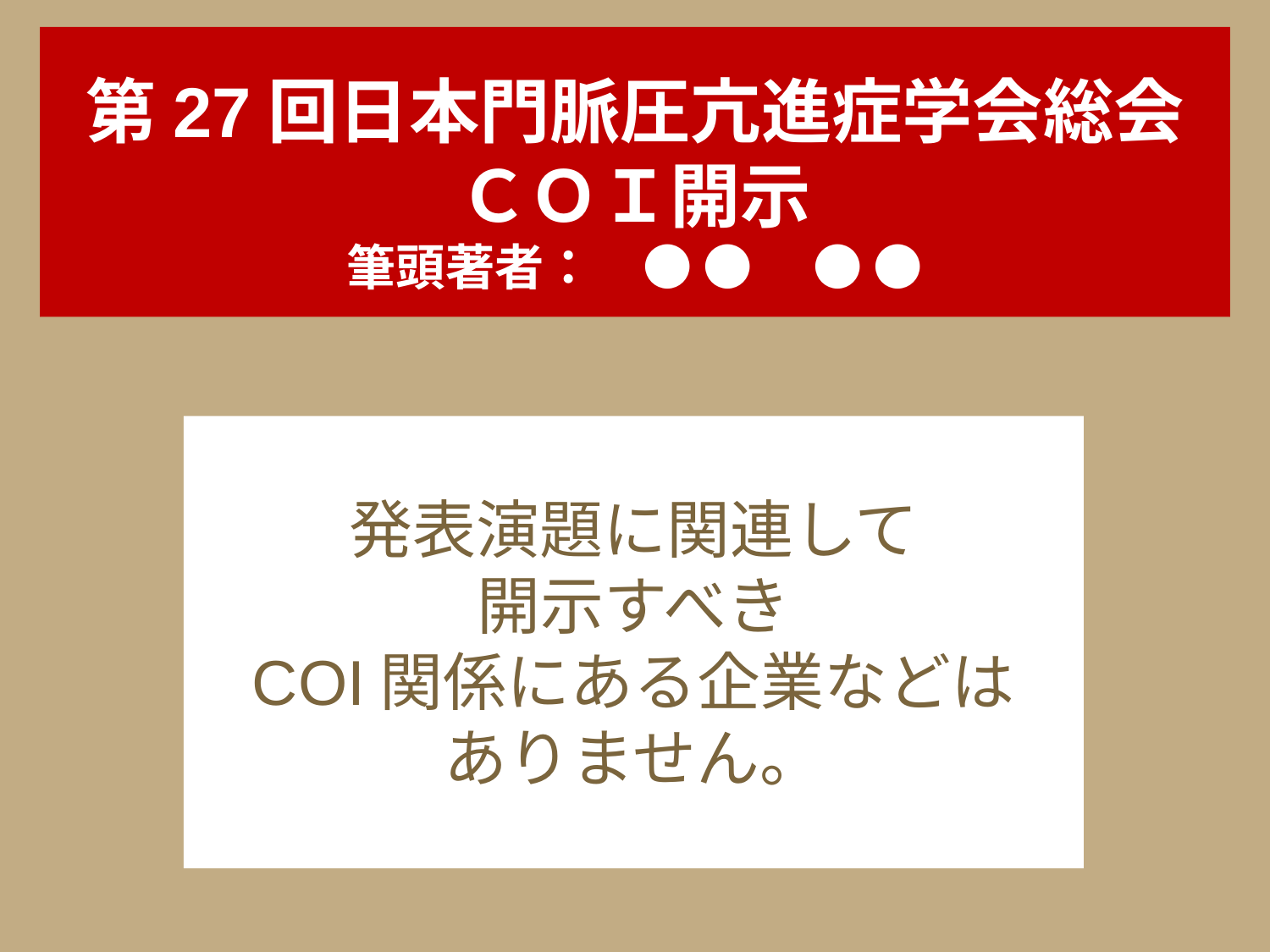

第27回日本門脈圧亢進症学会総会
ＣＯＩ開示
筆頭著者：　● ●　 ● ●

発表演題に関連して
開示すべき
COI関係にある企業などは
ありません。